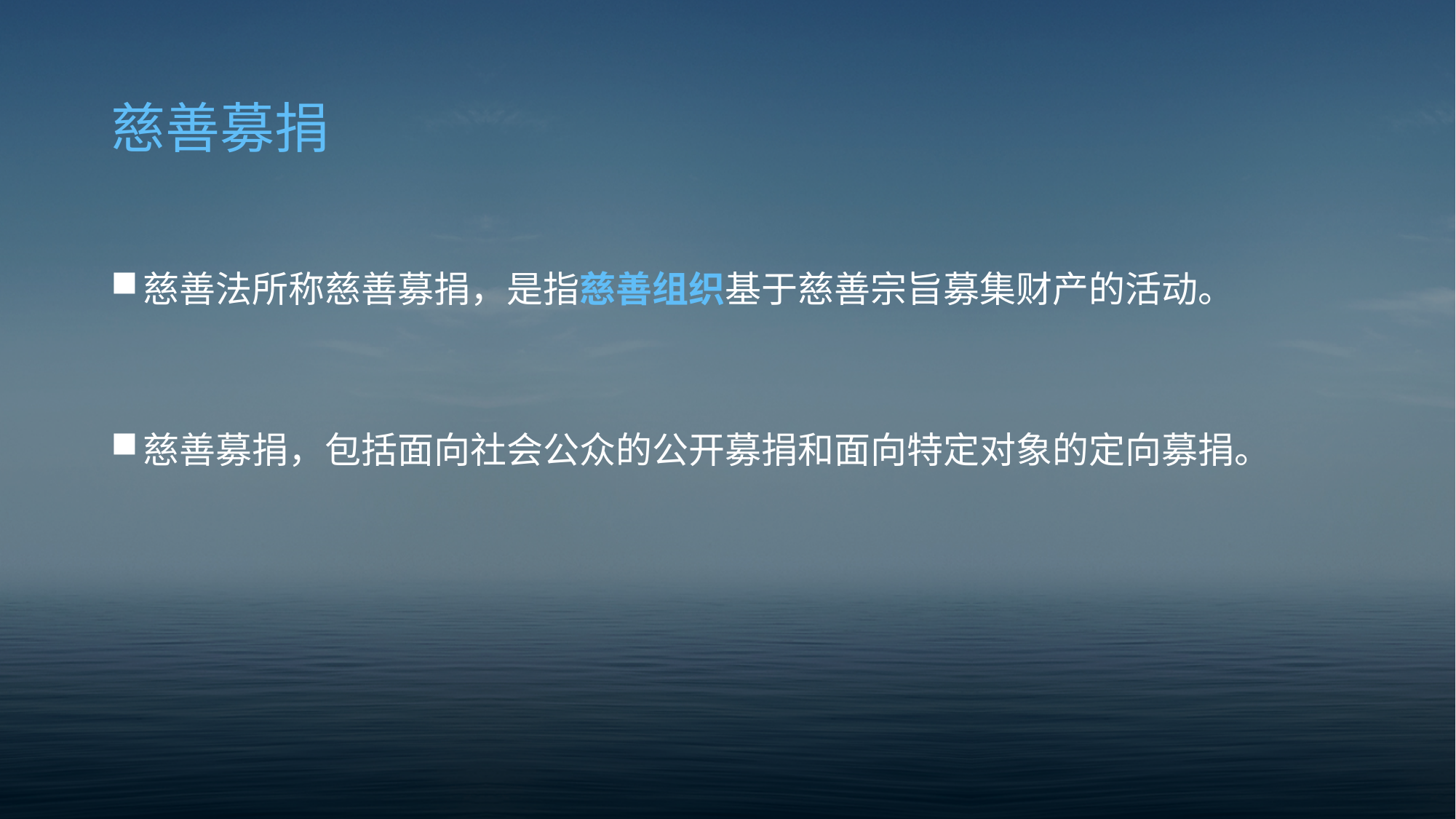

# 慈善募捐

慈善法所称慈善募捐，是指慈善组织基于慈善宗旨募集财产的活动。

慈善募捐，包括面向社会公众的公开募捐和面向特定对象的定向募捐。